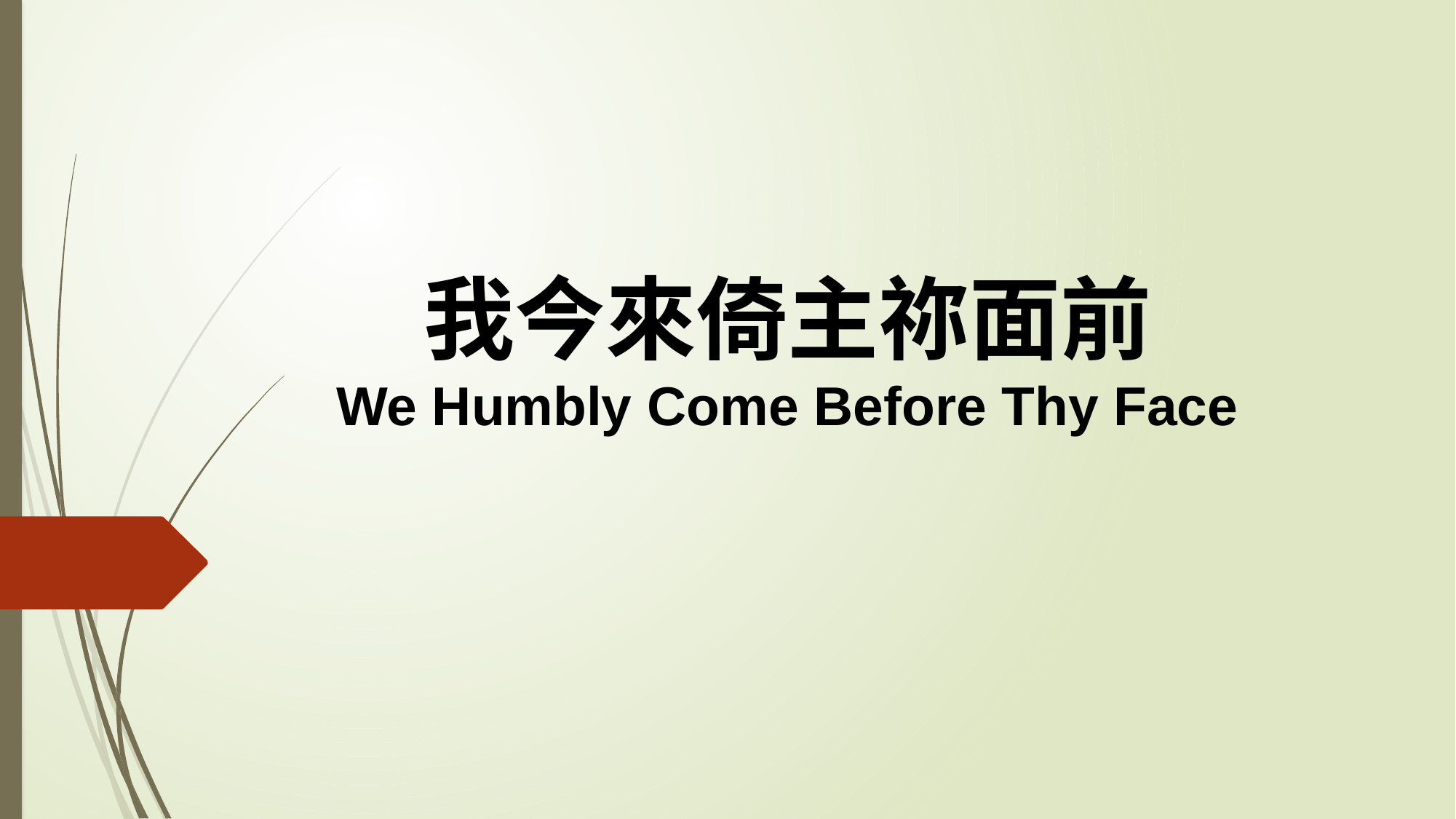

# 我今來倚主祢面前 We Humbly Come Before Thy Face